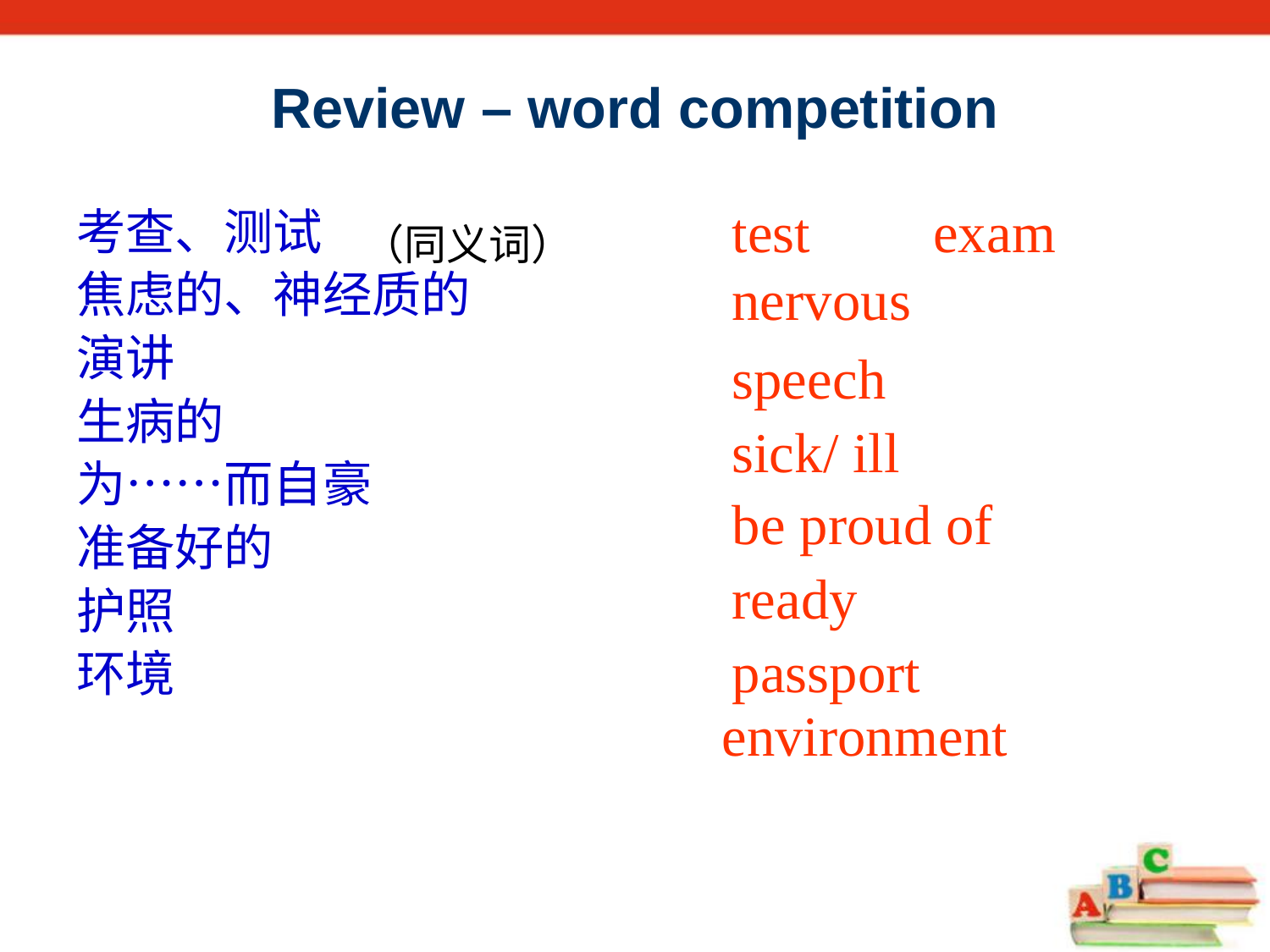

# Review – word competition
test
exam
考查、测试
焦虑的、神经质的
演讲
生病的
为……而自豪
准备好的
护照
环境
（同义词）
nervous
speech
sick/ ill
be proud of
ready
passport
environment